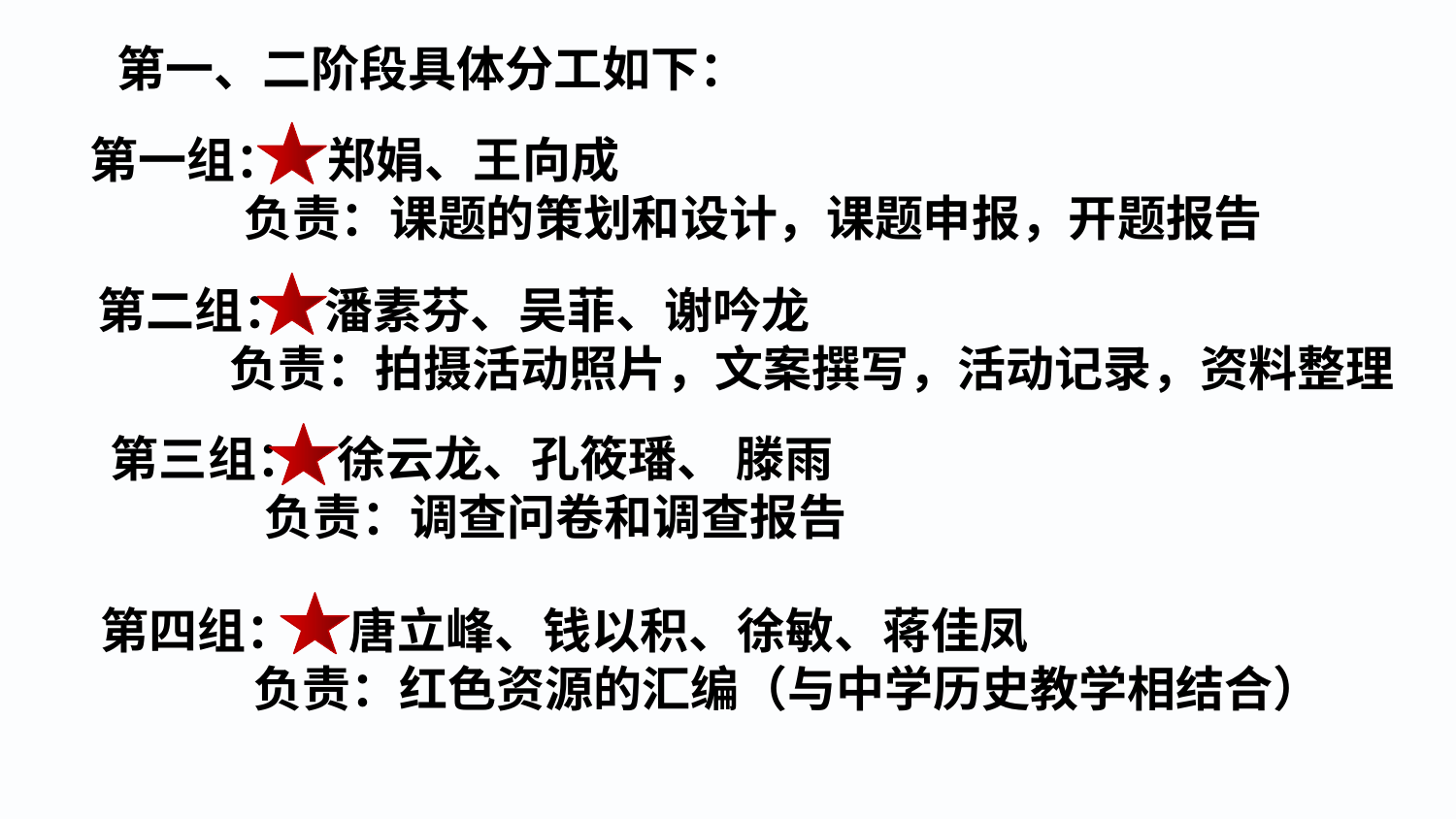

第一、二阶段具体分工如下：
第一组：    郑娟、王向成
             负责：课题的策划和设计，课题申报，开题报告

第二组：   潘素芬、吴菲、谢吟龙
           负责：拍摄活动照片，文案撰写，活动记录，资料整理

第三组：   徐云龙、孔筱璠、 滕雨
             负责：调查问卷和调查报告

第四组：     唐立峰、钱以积、徐敏、蒋佳凤
             负责：红色资源的汇编（与中学历史教学相结合）